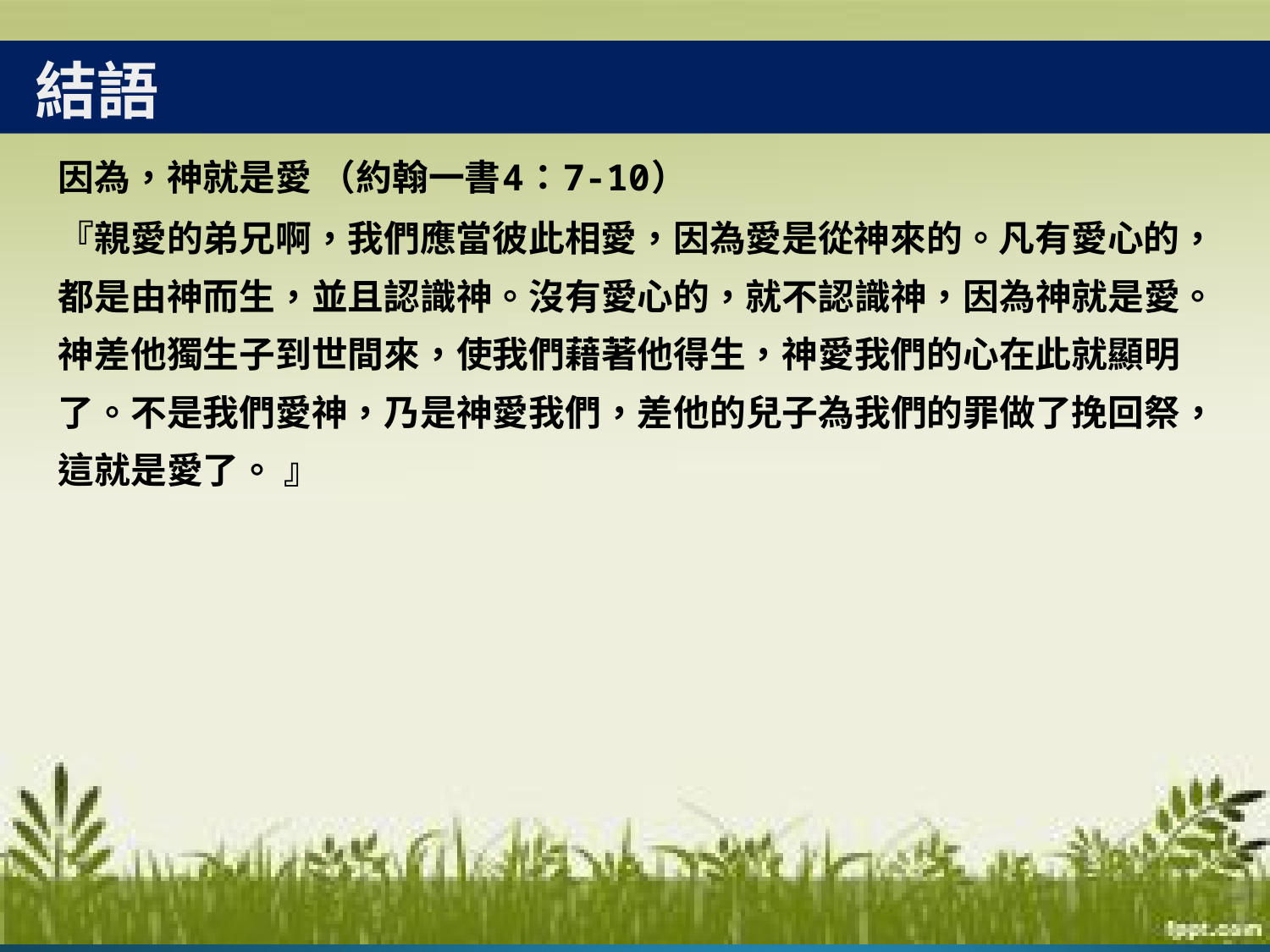

結語
因為，神就是愛 （約翰一書4：7-10）
『親愛的弟兄啊，我們應當彼此相愛，因為愛是從神來的。凡有愛心的，都是由神而生，並且認識神。沒有愛心的，就不認識神，因為神就是愛。神差他獨生子到世間來，使我們藉著他得生，神愛我們的心在此就顯明了。不是我們愛神，乃是神愛我們，差他的兒子為我們的罪做了挽回祭，這就是愛了。 』